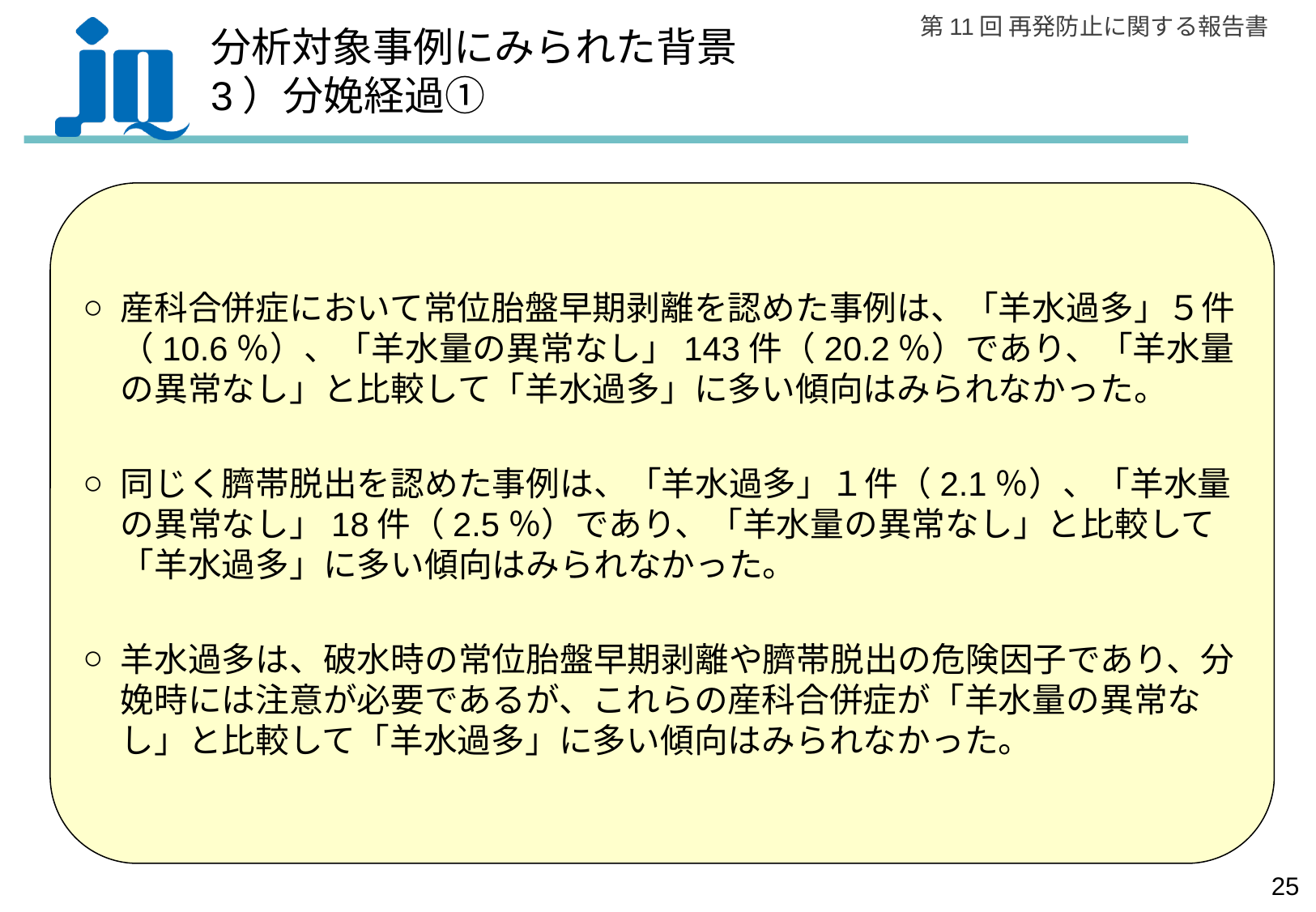

分析対象事例にみられた背景
3）分娩経過①
産科合併症において常位胎盤早期剥離を認めた事例は、「羊水過多」５件（10.6％）、「羊水量の異常なし」143件（20.2％）であり、「羊水量の異常なし」と比較して「羊水過多」に多い傾向はみられなかった。

同じく臍帯脱出を認めた事例は、「羊水過多」１件（2.1％）、「羊水量の異常なし」18件（2.5％）であり、「羊水量の異常なし」と比較して「羊水過多」に多い傾向はみられなかった。

羊水過多は、破水時の常位胎盤早期剥離や臍帯脱出の危険因子であり、分娩時には注意が必要であるが、これらの産科合併症が「羊水量の異常なし」と比較して「羊水過多」に多い傾向はみられなかった。
25